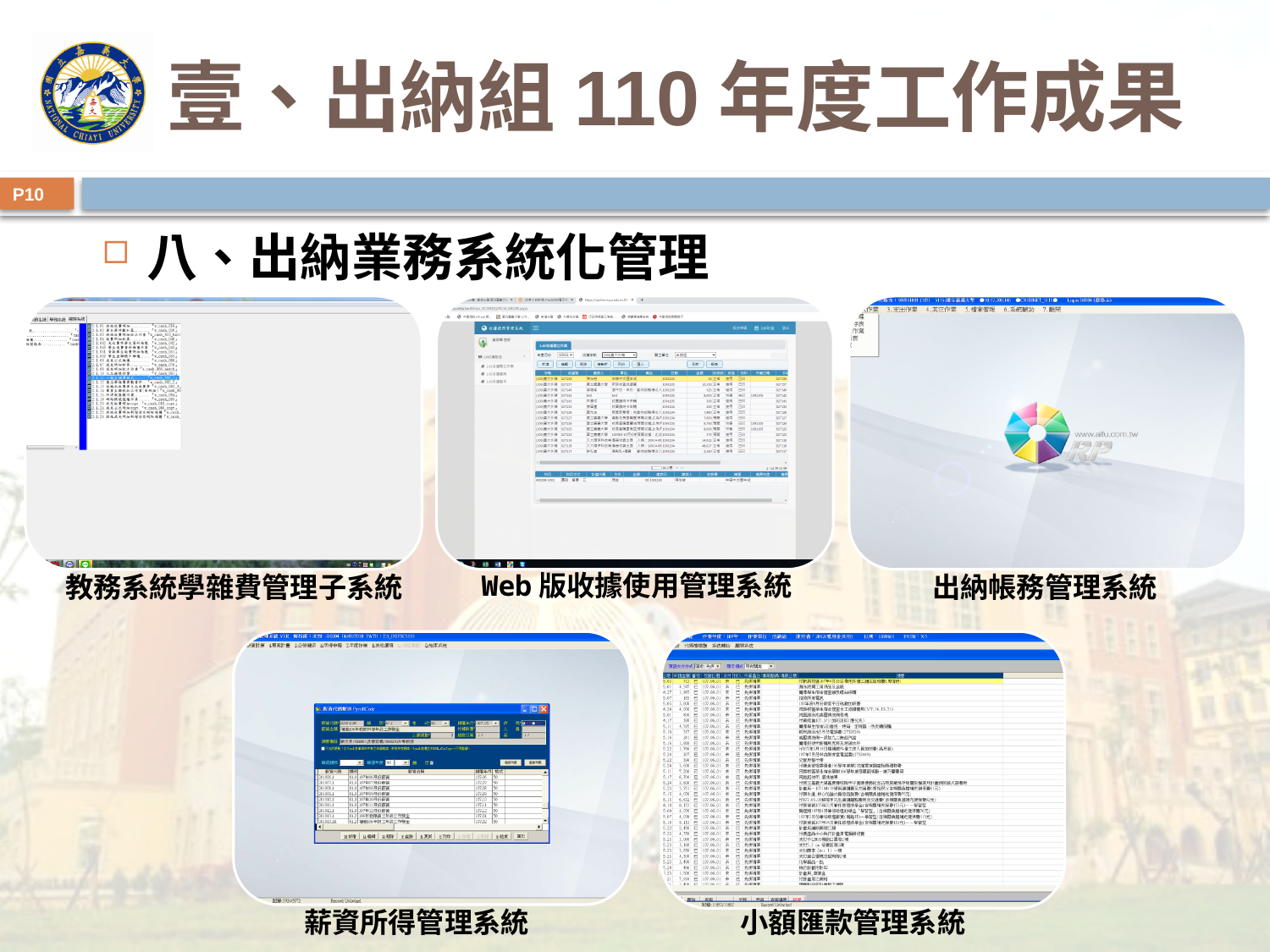

# 壹、出納組110年度工作成果
P10
八、出納業務系統化管理

Web版收據使用管理系統

出納帳務管理系統

教務系統學雜費管理子系統

薪資所得管理系統

小額匯款管理系統